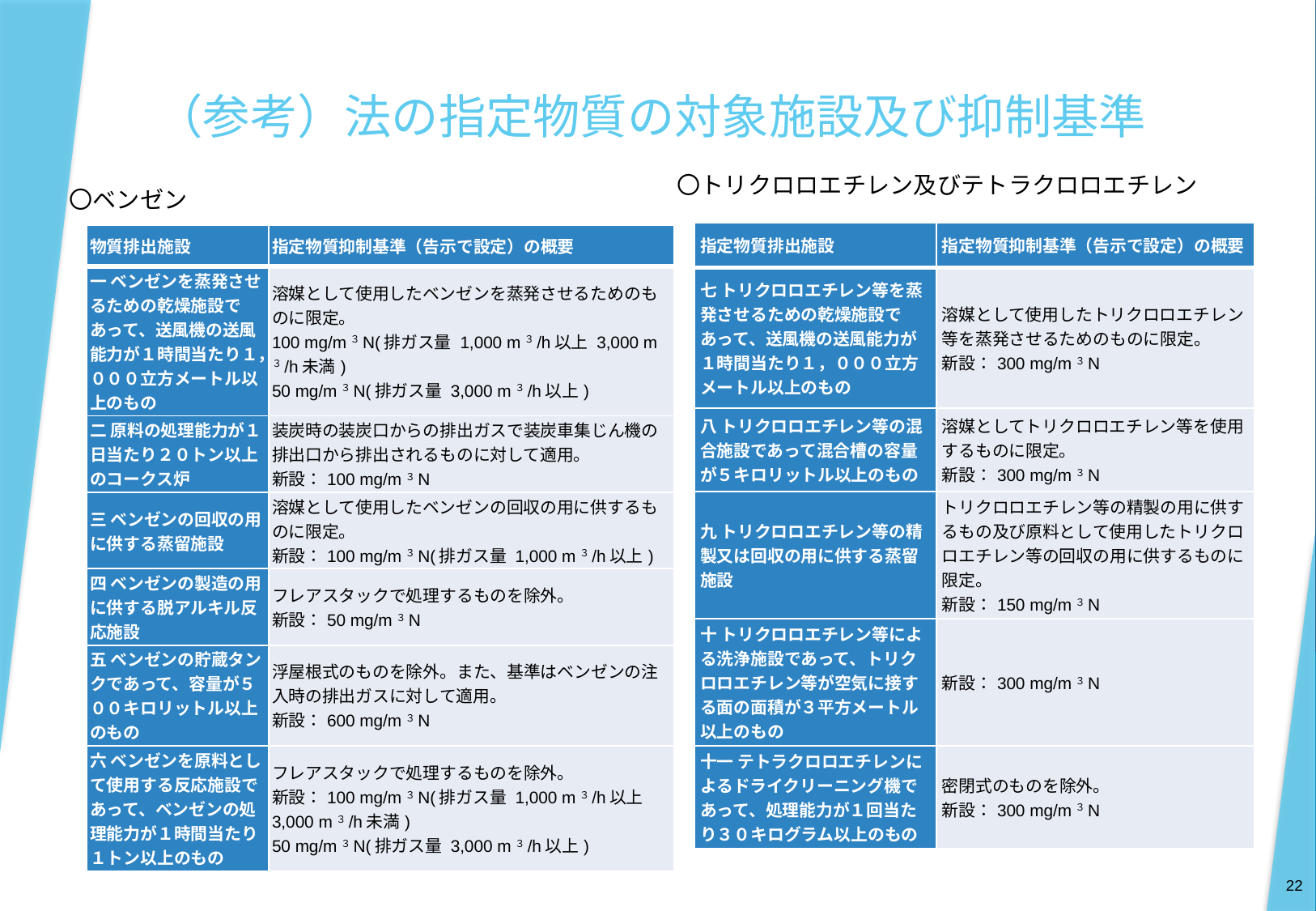

# （参考）法の指定物質の対象施設及び抑制基準
〇トリクロロエチレン及びテトラクロロエチレン
〇ベンゼン
| 指定物質排出施設 | 指定物質抑制基準（告示で設定）の概要 |
| --- | --- |
| 七 トリクロロエチレン等を蒸発させるための乾燥施設であって、送風機の送風能力が１時間当たり１，０００立方メートル以上のもの | 溶媒として使用したトリクロロエチレン等を蒸発させるためのものに限定。 新設：300 mg/m３N |
| 八 トリクロロエチレン等の混合施設であって混合槽の容量が５キロリットル以上のもの | 溶媒としてトリクロロエチレン等を使用するものに限定。 新設：300 mg/m３N |
| 九 トリクロロエチレン等の精製又は回収の用に供する蒸留施設 | トリクロロエチレン等の精製の用に供するもの及び原料として使用したトリクロロエチレン等の回収の用に供するものに限定。 新設：150 mg/m３N |
| 十 トリクロロエチレン等による洗浄施設であって、トリクロロエチレン等が空気に接する面の面積が３平方メートル以上のもの | 新設：300 mg/m３N |
| 十一 テトラクロロエチレンによるドライクリーニング機であって、処理能力が１回当たり３０キログラム以上のもの | 密閉式のものを除外。 新設：300 mg/m３N |
| 物質排出施設 | 指定物質抑制基準（告示で設定）の概要 |
| --- | --- |
| 一 ベンゼンを蒸発させるための乾燥施設であって、送風機の送風能力が１時間当たり１，０００立方メートル以上のもの | 溶媒として使用したベンゼンを蒸発させるためのものに限定。 100 mg/m３N(排ガス量 1,000 m３/h以上 3,000 m３/h未満) 50 mg/m３N(排ガス量 3,000 m３/h以上) |
| 二 原料の処理能力が１日当たり２０トン以上のコークス炉 | 装炭時の装炭口からの排出ガスで装炭車集じん機の排出口から排出されるものに対して適用。 新設：100 mg/m３N |
| 三 ベンゼンの回収の用に供する蒸留施設 | 溶媒として使用したベンゼンの回収の用に供するものに限定。 新設：100 mg/m３N(排ガス量 1,000 m３/h以上) |
| 四 ベンゼンの製造の用に供する脱アルキル反応施設 | フレアスタックで処理するものを除外。 新設：50 mg/m３N |
| 五 ベンゼンの貯蔵タンクであって、容量が５００キロリットル以上のもの | 浮屋根式のものを除外。また、基準はベンゼンの注入時の排出ガスに対して適用。 新設：600 mg/m３N |
| 六 ベンゼンを原料として使用する反応施設であって、ベンゼンの処理能力が１時間当たり１トン以上のもの | フレアスタックで処理するものを除外。 新設：100 mg/m３N(排ガス量 1,000 m３/h以上 3,000 m３/h未満) 50 mg/m３N(排ガス量 3,000 m３/h以上) |

22